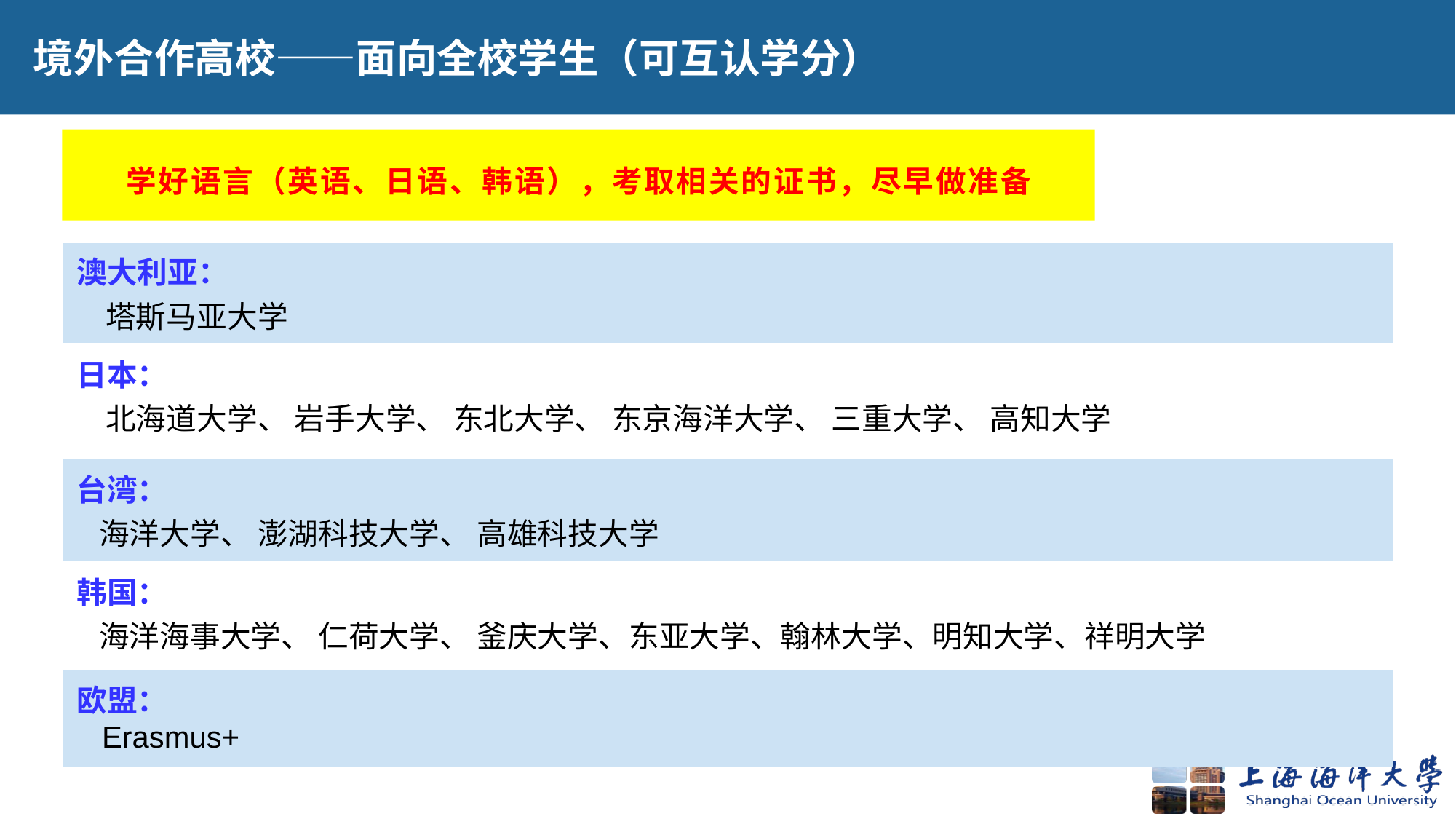

境外合作高校——面向全校学生（可互认学分）
学好语言（英语、日语、韩语），考取相关的证书，尽早做准备
|  |
| --- |
| 澳大利亚： 塔斯马亚大学 |
| 日本： 北海道大学、 岩手大学、 东北大学、 东京海洋大学、 三重大学、 高知大学 |
| 台湾： 海洋大学、 澎湖科技大学、 高雄科技大学 |
| 韩国： 海洋海事大学、 仁荷大学、 釜庆大学、东亚大学、翰林大学、明知大学、祥明大学 |
| 欧盟： Erasmus+ |